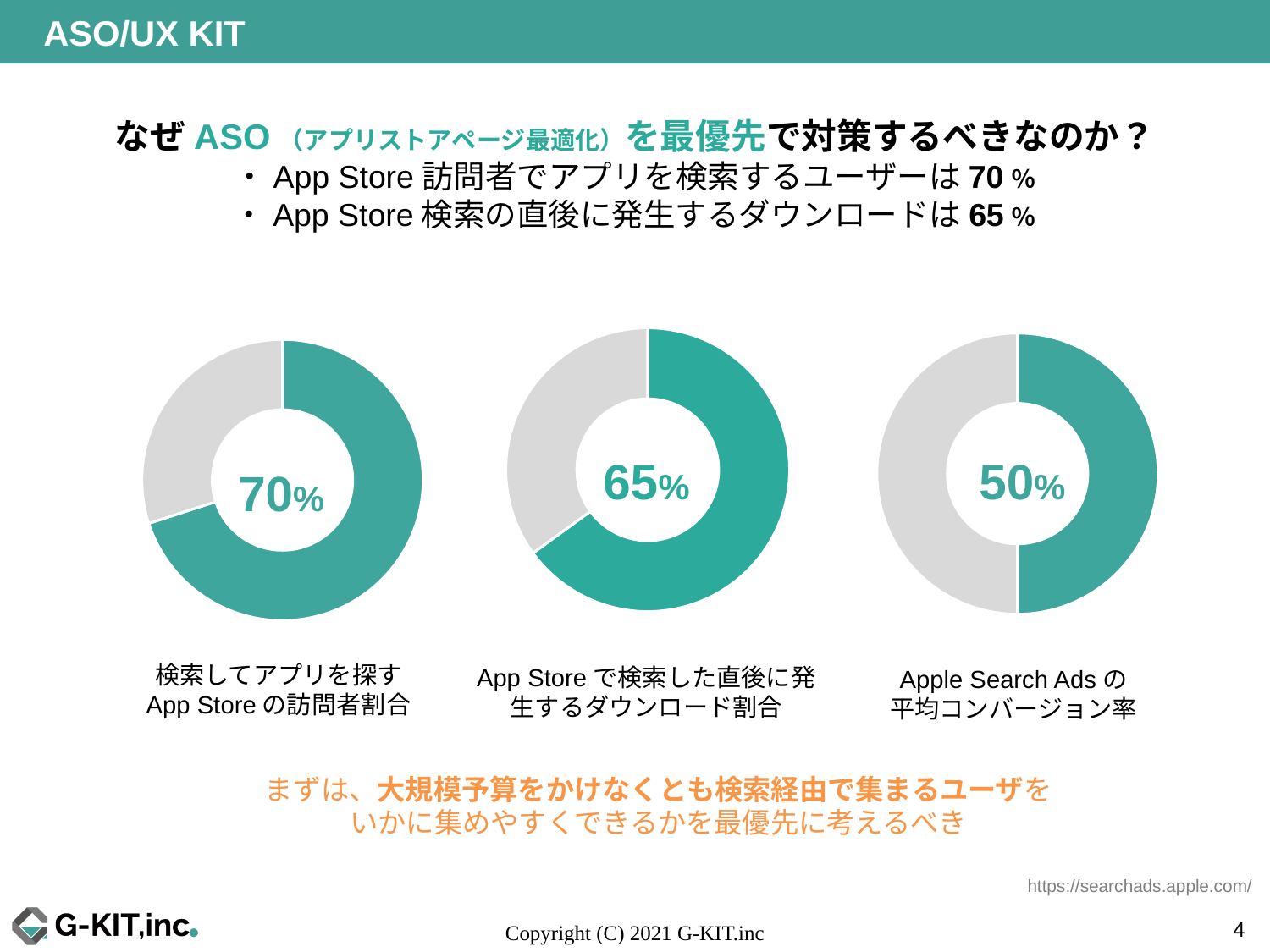

# ASO/UX KIT
なぜASO（アプリストアページ最適化）を最優先で対策するべきなのか？
・App Store訪問者でアプリを検索するユーザーは70％
・App Store検索の直後に発生するダウンロードは65％

### Chart

| Category | 列2 |
|---|---|
| 第 1 四半期 | 70.0 |
| 第 2 四半期 | 30.0 |

### Chart

| Category | 売上高 |
|---|---|
| 第 1 四半期 | 50.0 |
| 第 2 四半期 | 50.0 |
| 第 3 四半期 | None |
| 第 4 四半期 | None |

### Chart

| Category | 売上高 |
|---|---|
| 第 1 四半期 | 65.0 |
| 第 2 四半期 | 35.0 |
65%
50%
70%
検索してアプリを探す
App Storeの訪問者割合
App Storeで検索した直後に発生するダウンロード割合
Apple Search Adsの
平均コンバージョン率
まずは、大規模予算をかけなくとも検索経由で集まるユーザを
いかに集めやすくできるかを最優先に考えるべき
https://searchads.apple.com/
4
Copyright (C) 2021 G-KIT.inc